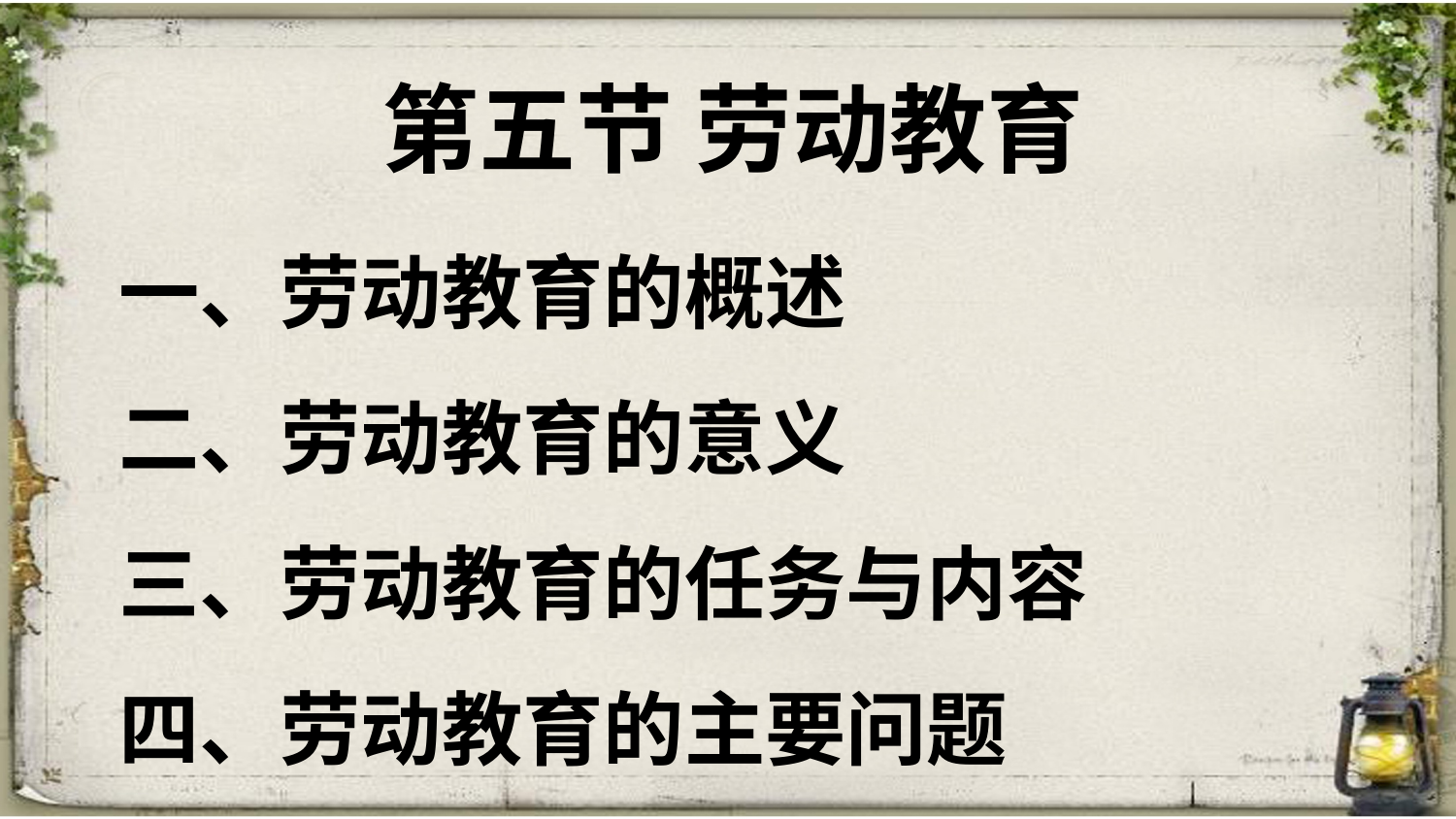

第五节 劳动教育
一、劳动教育的概述
二、劳动教育的意义
三、劳动教育的任务与内容
四、劳动教育的主要问题